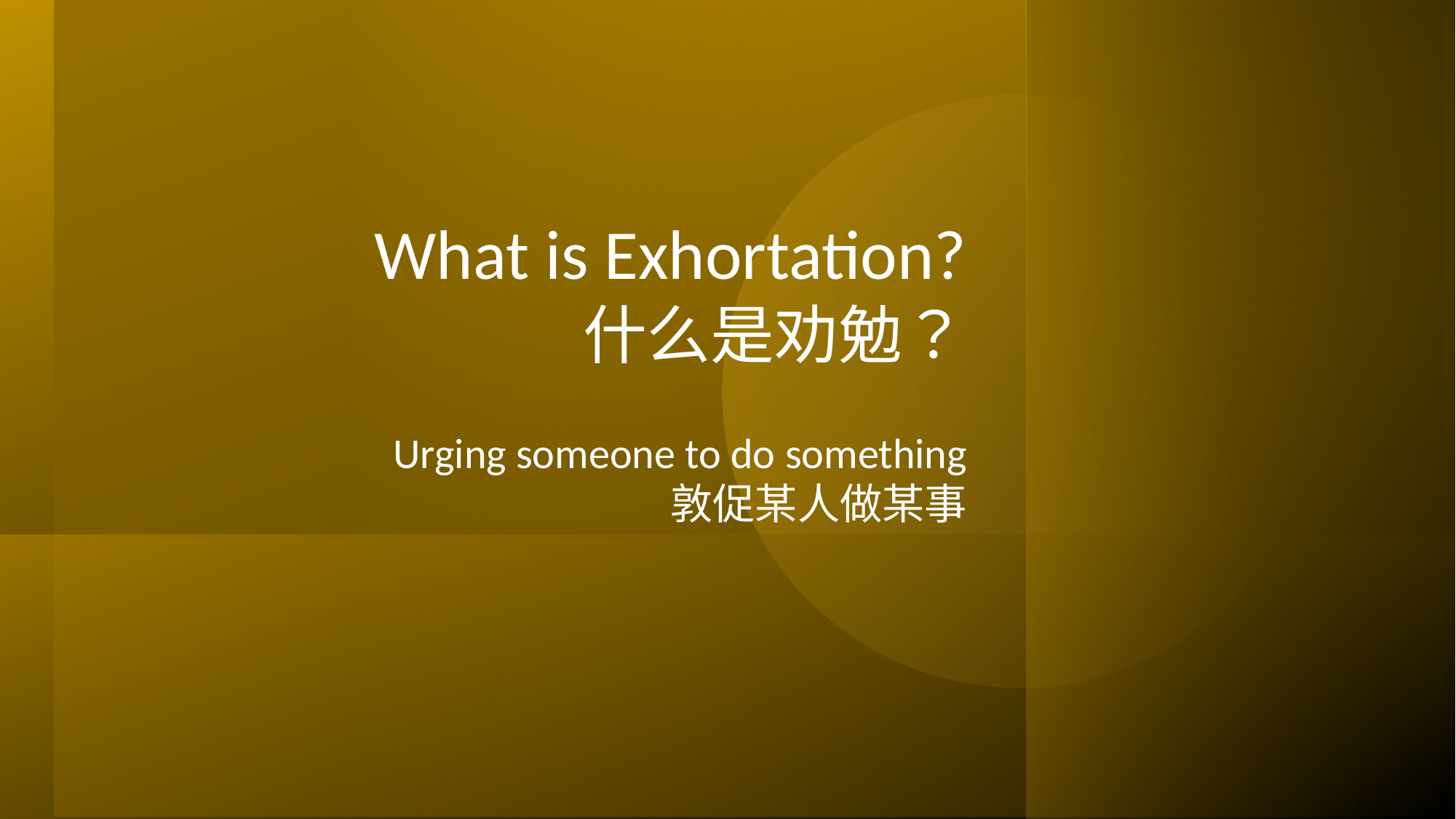

# What is Exhortation? 什么是劝勉？
Urging someone to do something
敦促某人做某事